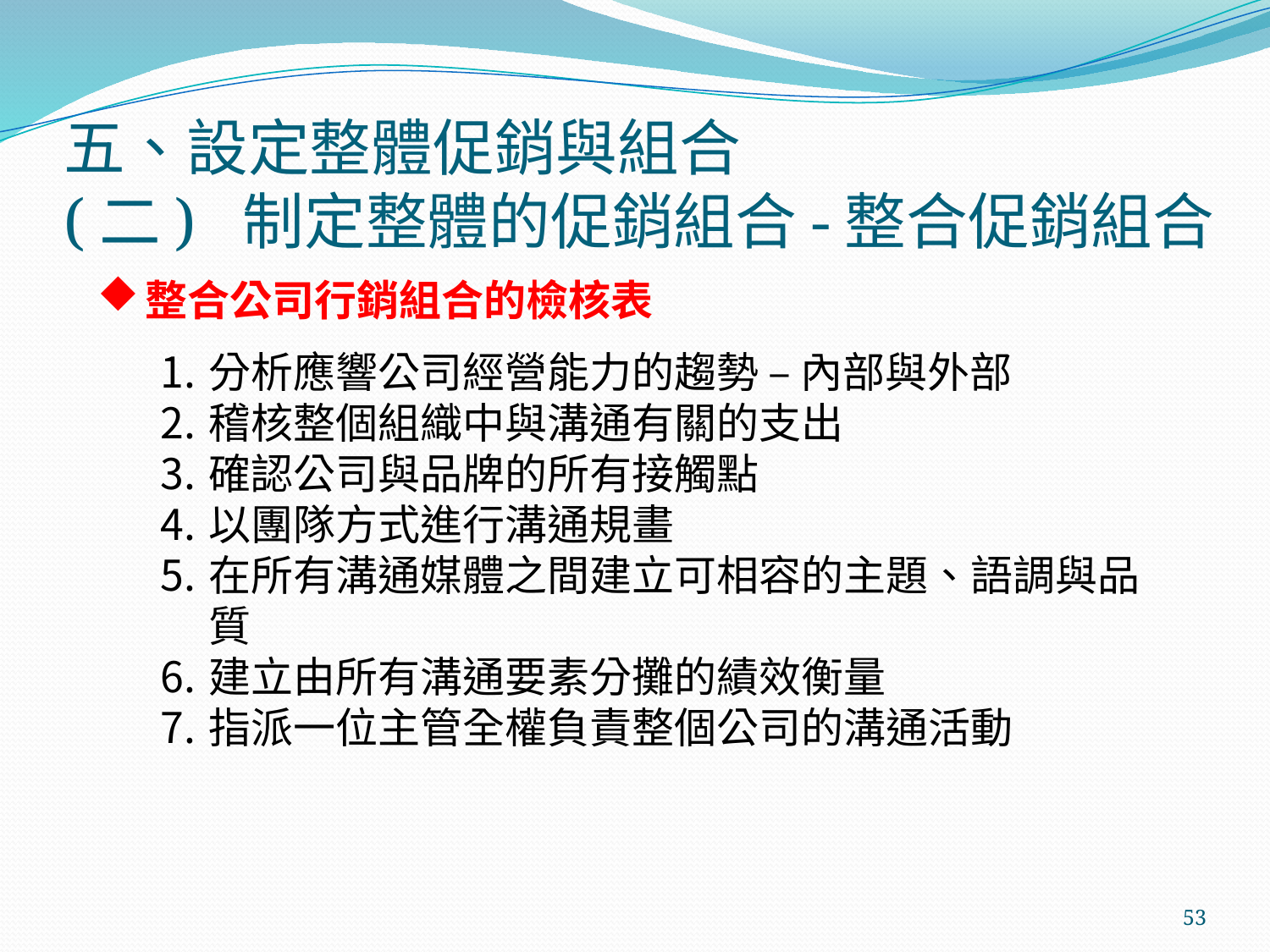

# 五、設定整體促銷與組合 (二)  制定整體的促銷組合-整合促銷組合
整合公司行銷組合的檢核表
分析應響公司經營能力的趨勢 – 內部與外部
稽核整個組織中與溝通有關的支出
確認公司與品牌的所有接觸點
以團隊方式進行溝通規畫
在所有溝通媒體之間建立可相容的主題、語調與品質
建立由所有溝通要素分攤的績效衡量
指派一位主管全權負責整個公司的溝通活動
53